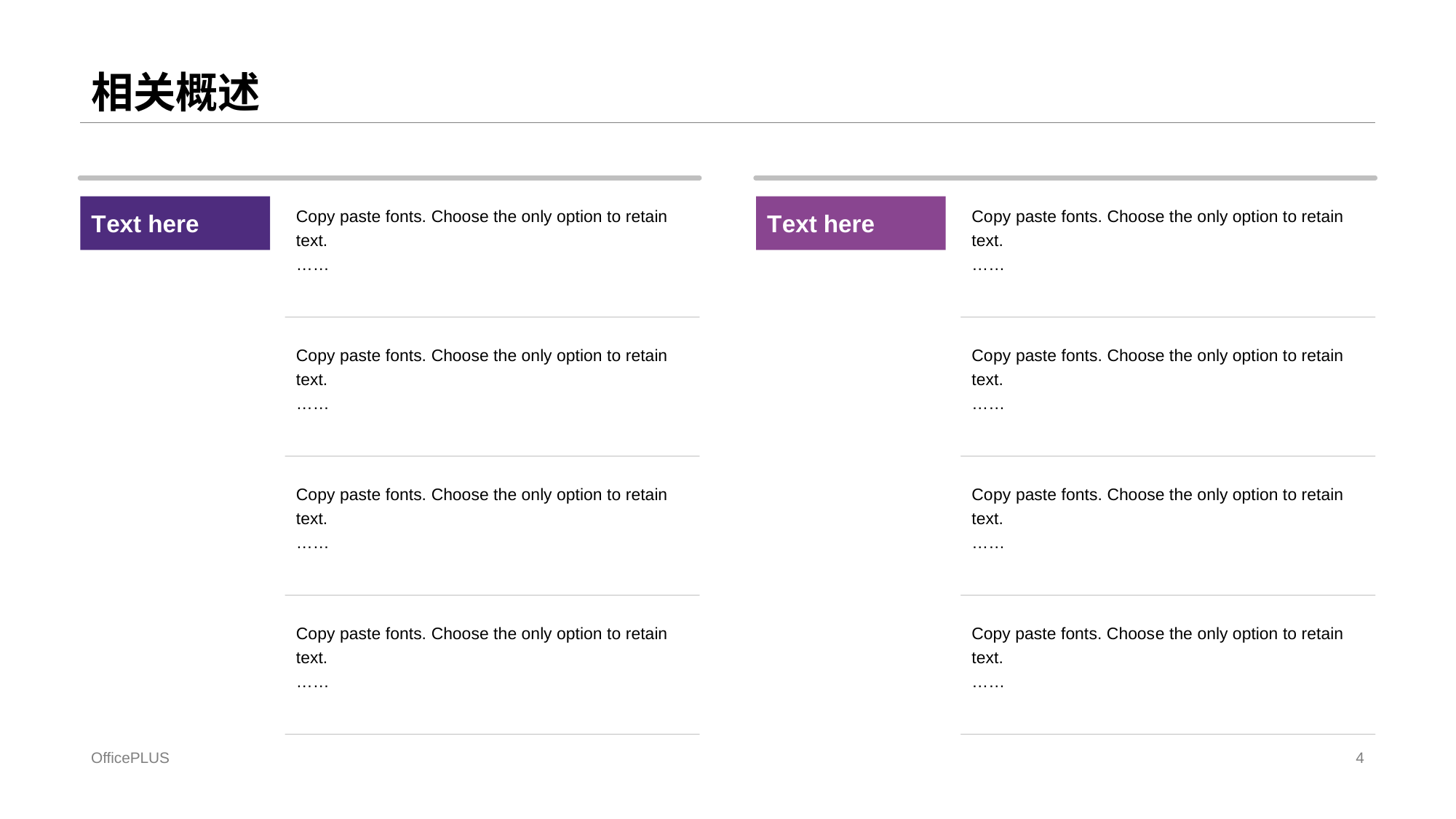

# 相关概述
T ext here
Co py paste fonts. Choose the only option to retain text.
……
T ext here
Co py paste fonts. Choose the only option to retain text.
……
Co py paste fonts. Choose the only option to retain text.
……
Co py paste fonts. Choose the only option to retain text.
……
Co py paste fonts. Choose the only option to retain text.
……
Co py paste fonts. Choose the only option to retain text.
……
Co py paste fonts. Choose the only option to retain text.
……
Copy paste fonts. Choos e the only option to retain text.
……
OfficePLUS
4